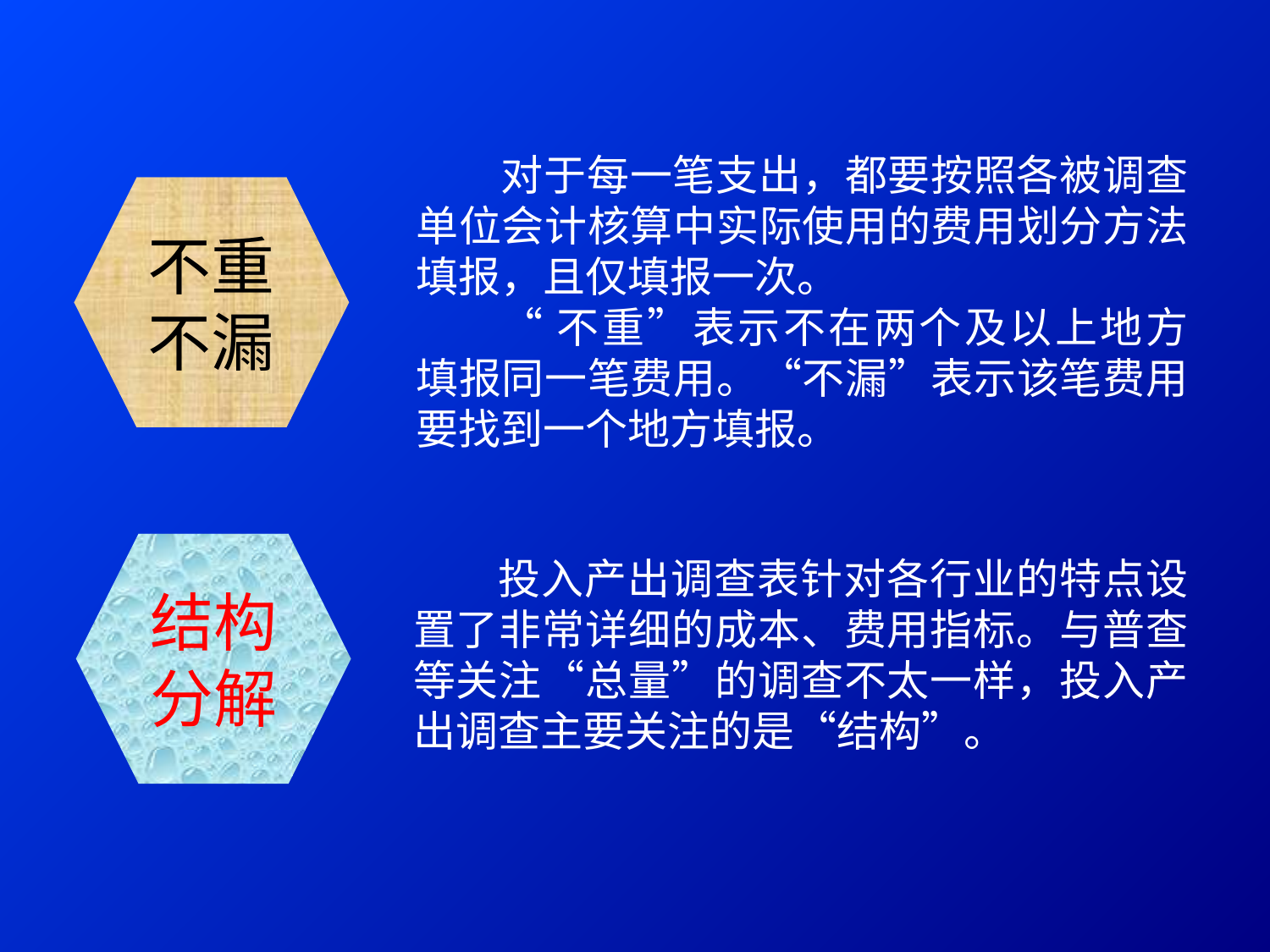

对于每一笔支出，都要按照各被调查单位会计核算中实际使用的费用划分方法填报，且仅填报一次。
“不重”表示不在两个及以上地方填报同一笔费用。“不漏”表示该笔费用要找到一个地方填报。
不重
不漏
结构
分解
投入产出调查表针对各行业的特点设置了非常详细的成本、费用指标。与普查等关注“总量”的调查不太一样，投入产出调查主要关注的是“结构”。